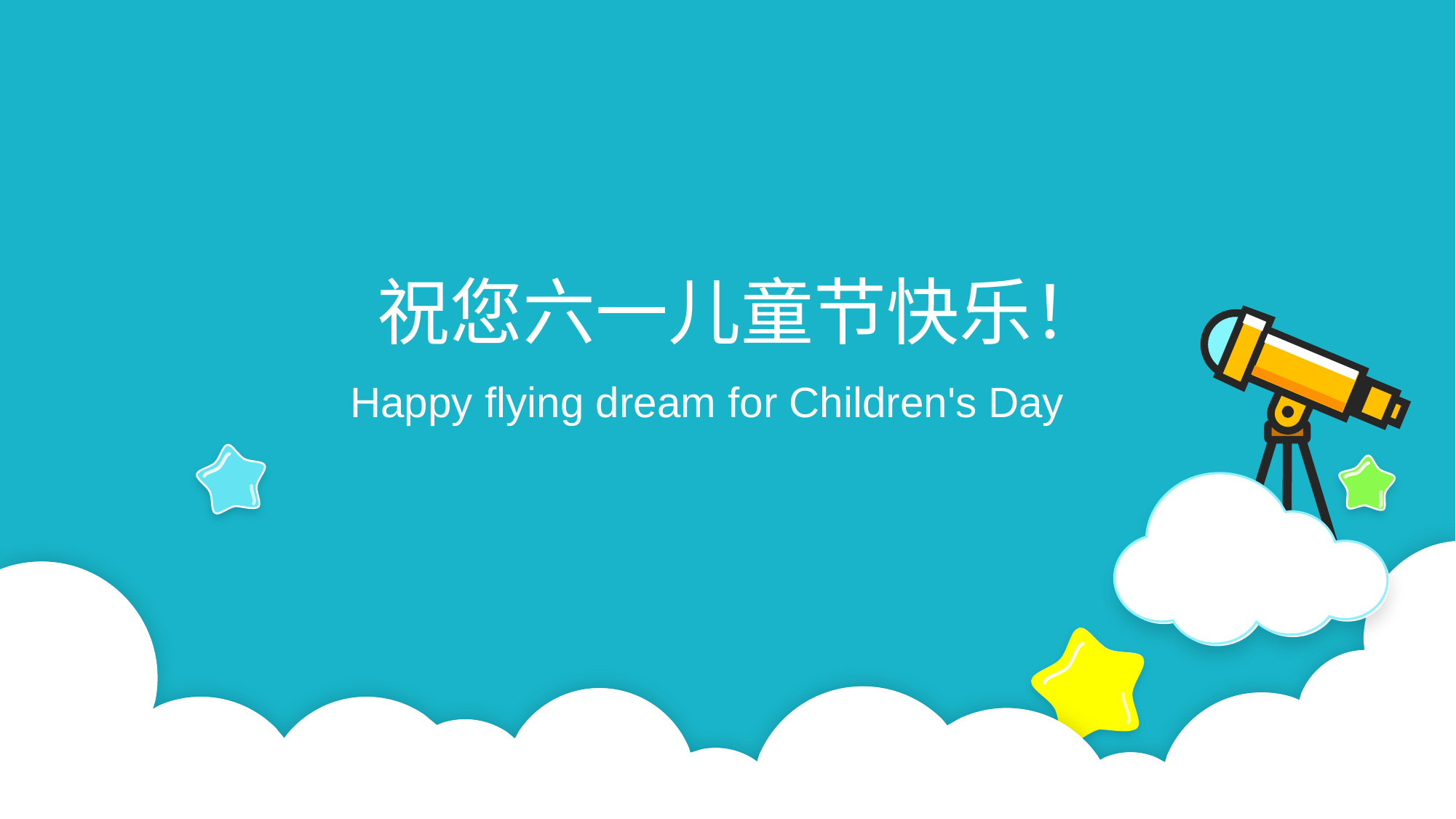

祝您六一儿童节快乐！

Happy flying dream for Children's Day